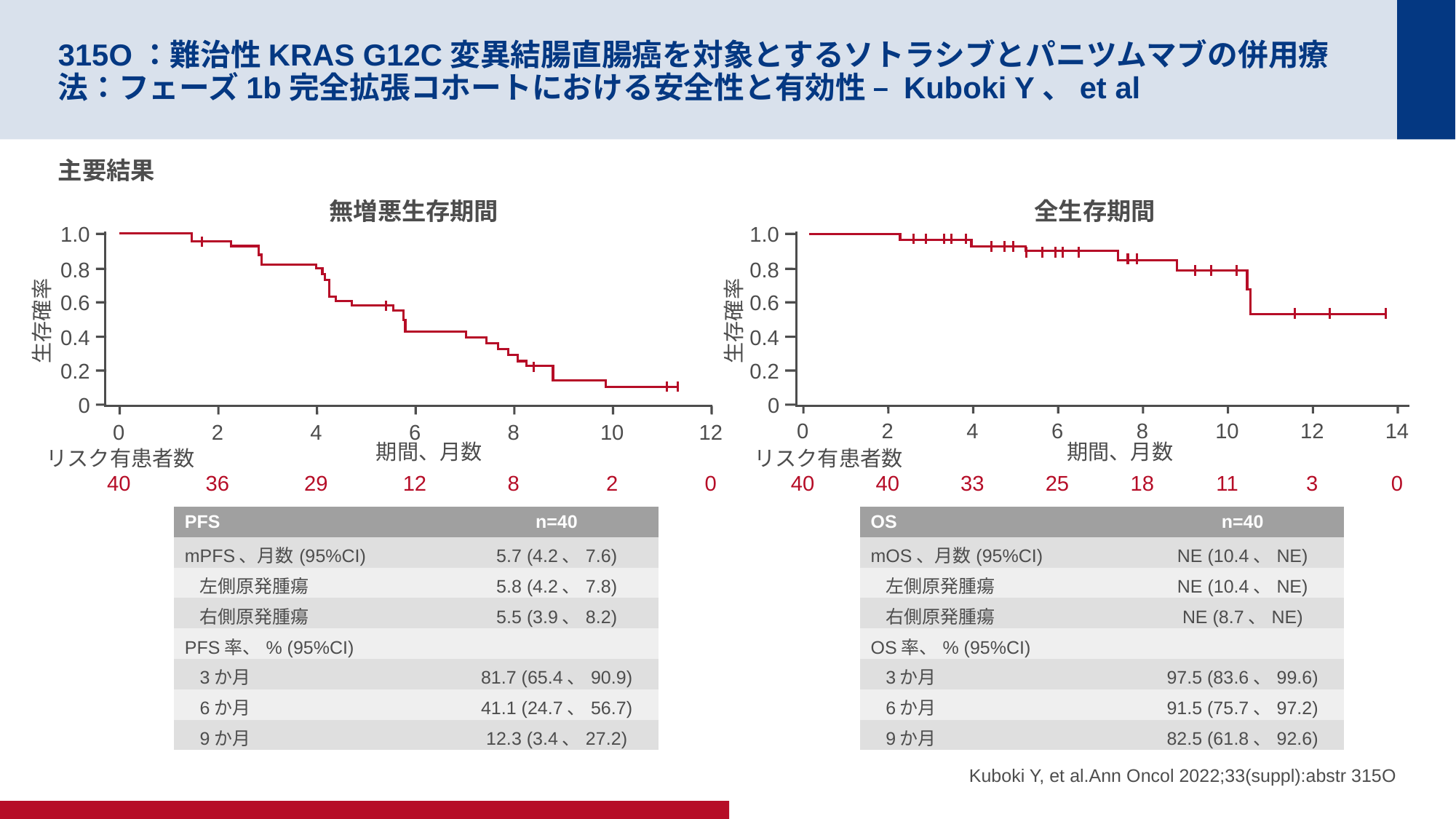

# 315O：難治性KRAS G12C変異結腸直腸癌を対象とするソトラシブとパニツムマブの併用療法：フェーズ1b完全拡張コホートにおける安全性と有効性 – Kuboki Y、et al
主要結果
無増悪生存期間
全生存期間
1.0

0.8

0.6

生存確率
0.4

0.2

0

1.0

0.8

0.6

生存確率
0.4

0.2

0

0
2
4
6
8
10
12
14

0
2
4
6
8
10
12
期間、月数
期間、月数
リスク有患者数
リスク有患者数
40
36
29
12
8
2
0
40
40
33
25
18
11
3
0
| PFS | n=40 |
| --- | --- |
| mPFS、月数(95%CI) | 5.7 (4.2、7.6) |
| 左側原発腫瘍 | 5.8 (4.2、7.8) |
| 右側原発腫瘍 | 5.5 (3.9、8.2) |
| PFS率、% (95%CI) |  |
| 3か月 | 81.7 (65.4、90.9) |
| 6か月 | 41.1 (24.7、56.7) |
| 9か月 | 12.3 (3.4、27.2) |
| OS | n=40 |
| --- | --- |
| mOS、月数(95%CI) | NE (10.4、NE) |
| 左側原発腫瘍 | NE (10.4、NE) |
| 右側原発腫瘍 | NE (8.7、NE) |
| OS率、% (95%CI) |  |
| 3か月 | 97.5 (83.6、99.6) |
| 6か月 | 91.5 (75.7、97.2) |
| 9か月 | 82.5 (61.8、92.6) |
Kuboki Y, et al.Ann Oncol 2022;33(suppl):abstr 315O